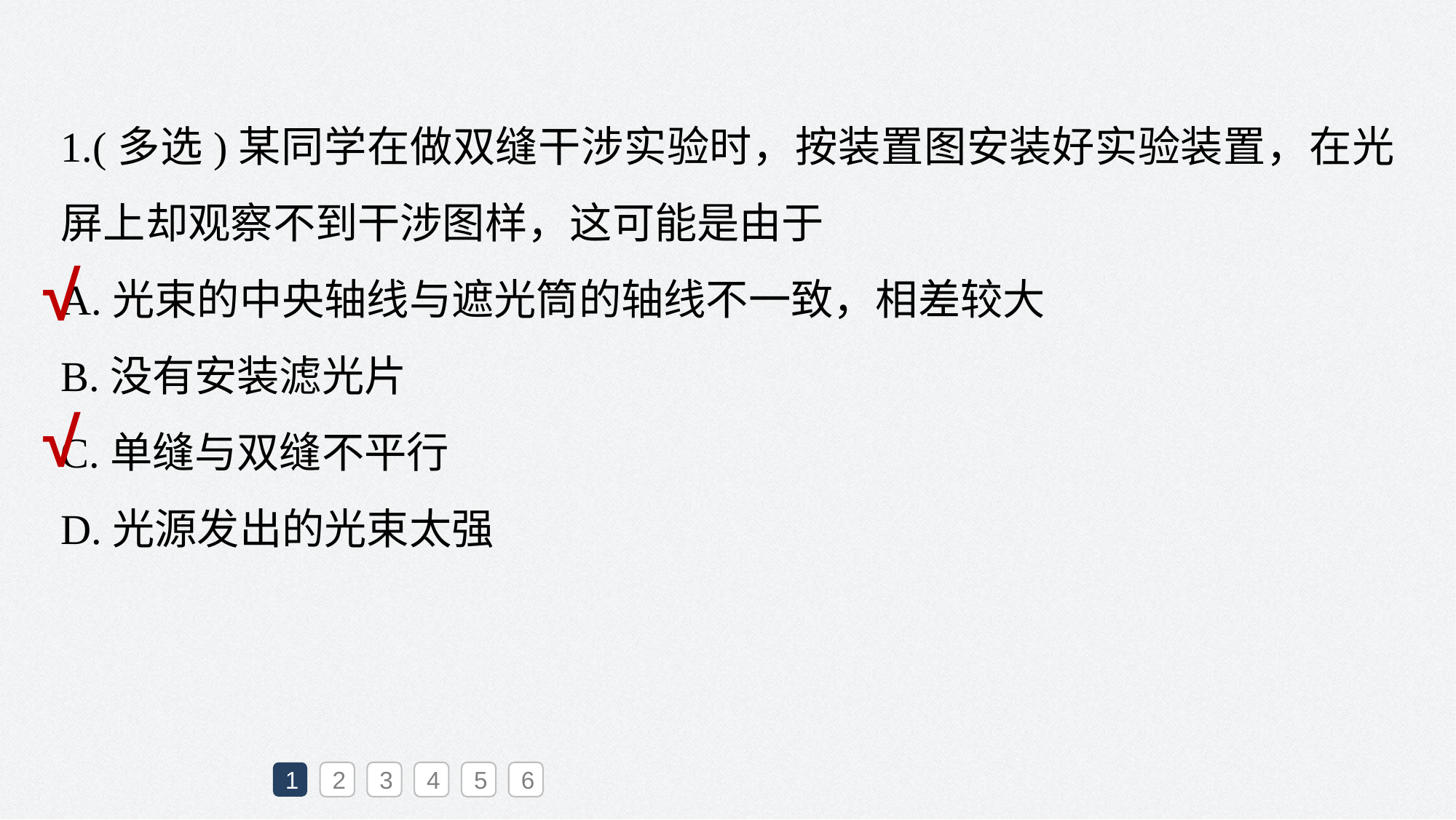

1.(多选)某同学在做双缝干涉实验时，按装置图安装好实验装置，在光屏上却观察不到干涉图样，这可能是由于
A.光束的中央轴线与遮光筒的轴线不一致，相差较大
B.没有安装滤光片
C.单缝与双缝不平行
D.光源发出的光束太强
√
√
1
2
3
4
5
6